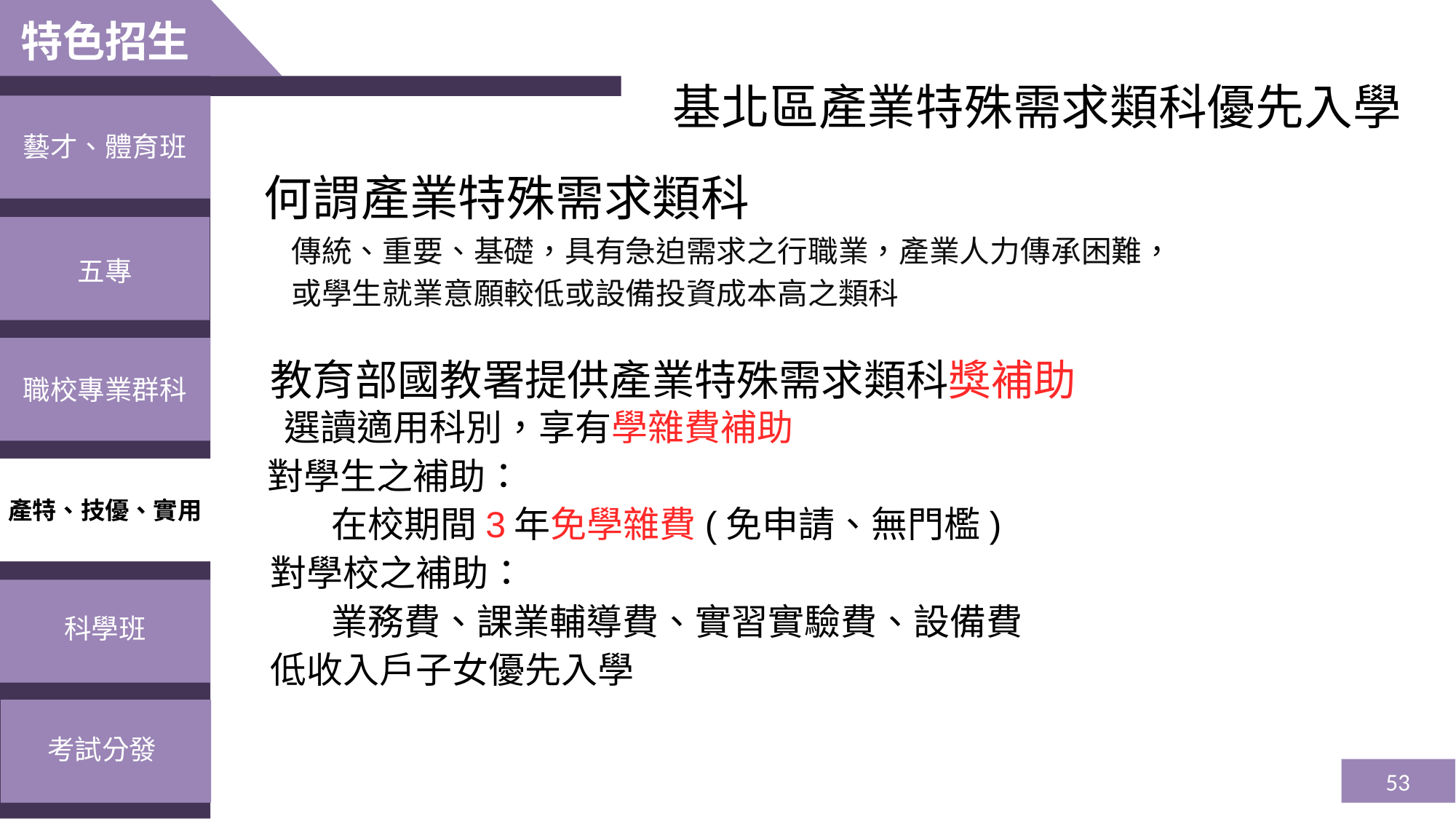

特色招生

基北區產業特殊需求類科優先入學

藝才、體育班
何謂產業特殊需求類科
   傳統、重要、基礎，具有急迫需求之行職業，產業人力傳承困難，
   或學生就業意願較低或設備投資成本高之類科

 教育部國教署提供產業特殊需求類科獎補助
   選讀適用科別，享有學雜費補助
對學生之補助：
   在校期間3年免學雜費(免申請、無門檻)
對學校之補助：
   業務費、課業輔導費、實習實驗費、設備費
低收入戶子女優先入學

五專

職校專業群科

產特、技優、實用

科學班

考試分發

53